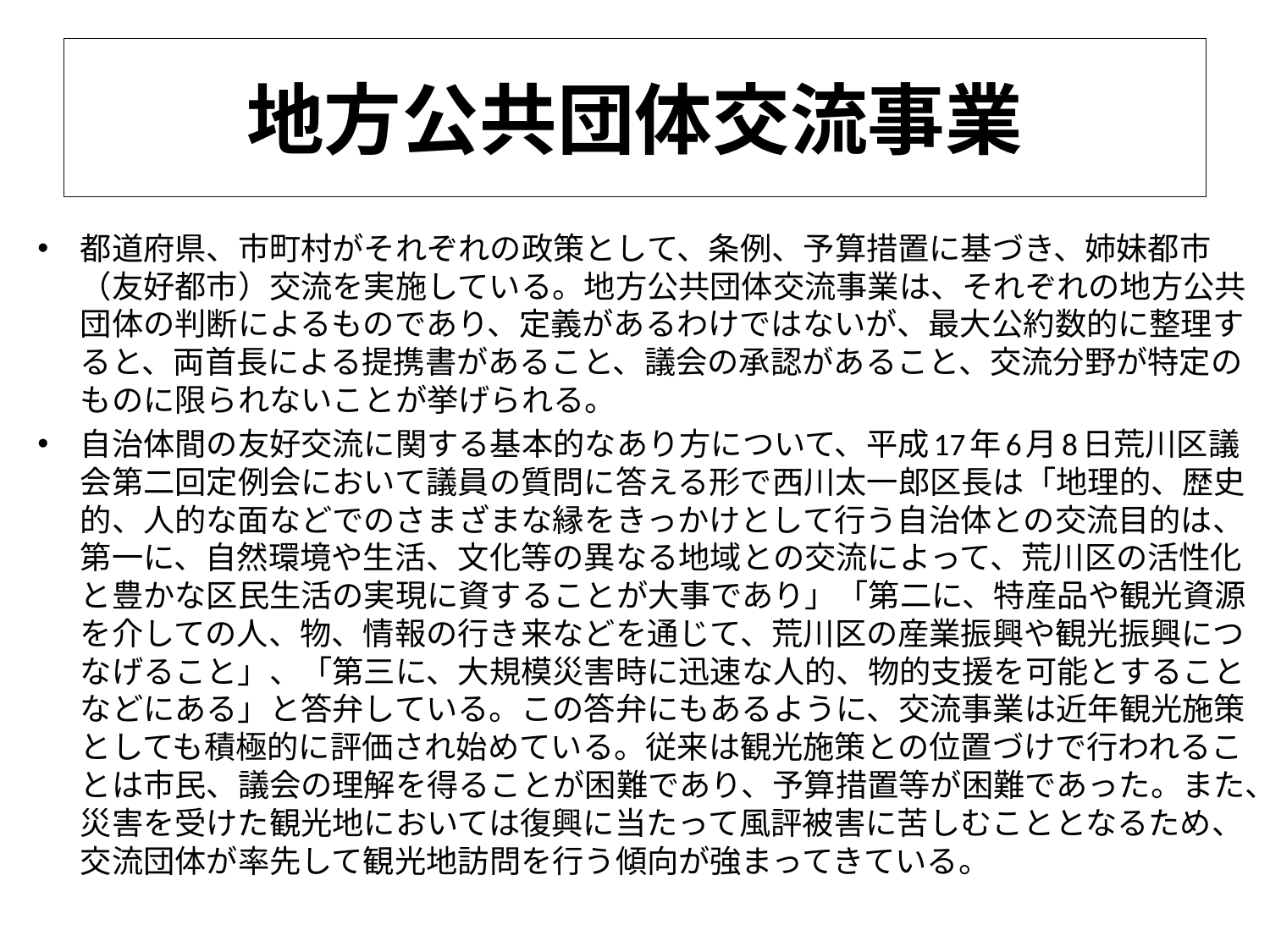

# 地方公共団体交流事業
都道府県、市町村がそれぞれの政策として、条例、予算措置に基づき、姉妹都市（友好都市）交流を実施している。地方公共団体交流事業は、それぞれの地方公共団体の判断によるものであり、定義があるわけではないが、最大公約数的に整理すると、両首長による提携書があること、議会の承認があること、交流分野が特定のものに限られないことが挙げられる。
自治体間の友好交流に関する基本的なあり方について、平成17年6月8日荒川区議会第二回定例会において議員の質問に答える形で西川太一郎区長は「地理的、歴史的、人的な面などでのさまざまな縁をきっかけとして行う自治体との交流目的は、第一に、自然環境や生活、文化等の異なる地域との交流によって、荒川区の活性化と豊かな区民生活の実現に資することが大事であり」「第二に、特産品や観光資源を介しての人、物、情報の行き来などを通じて、荒川区の産業振興や観光振興につなげること」、「第三に、大規模災害時に迅速な人的、物的支援を可能とすることなどにある」と答弁している。この答弁にもあるように、交流事業は近年観光施策としても積極的に評価され始めている。従来は観光施策との位置づけで行われることは市民、議会の理解を得ることが困難であり、予算措置等が困難であった。また、災害を受けた観光地においては復興に当たって風評被害に苦しむこととなるため、交流団体が率先して観光地訪問を行う傾向が強まってきている。